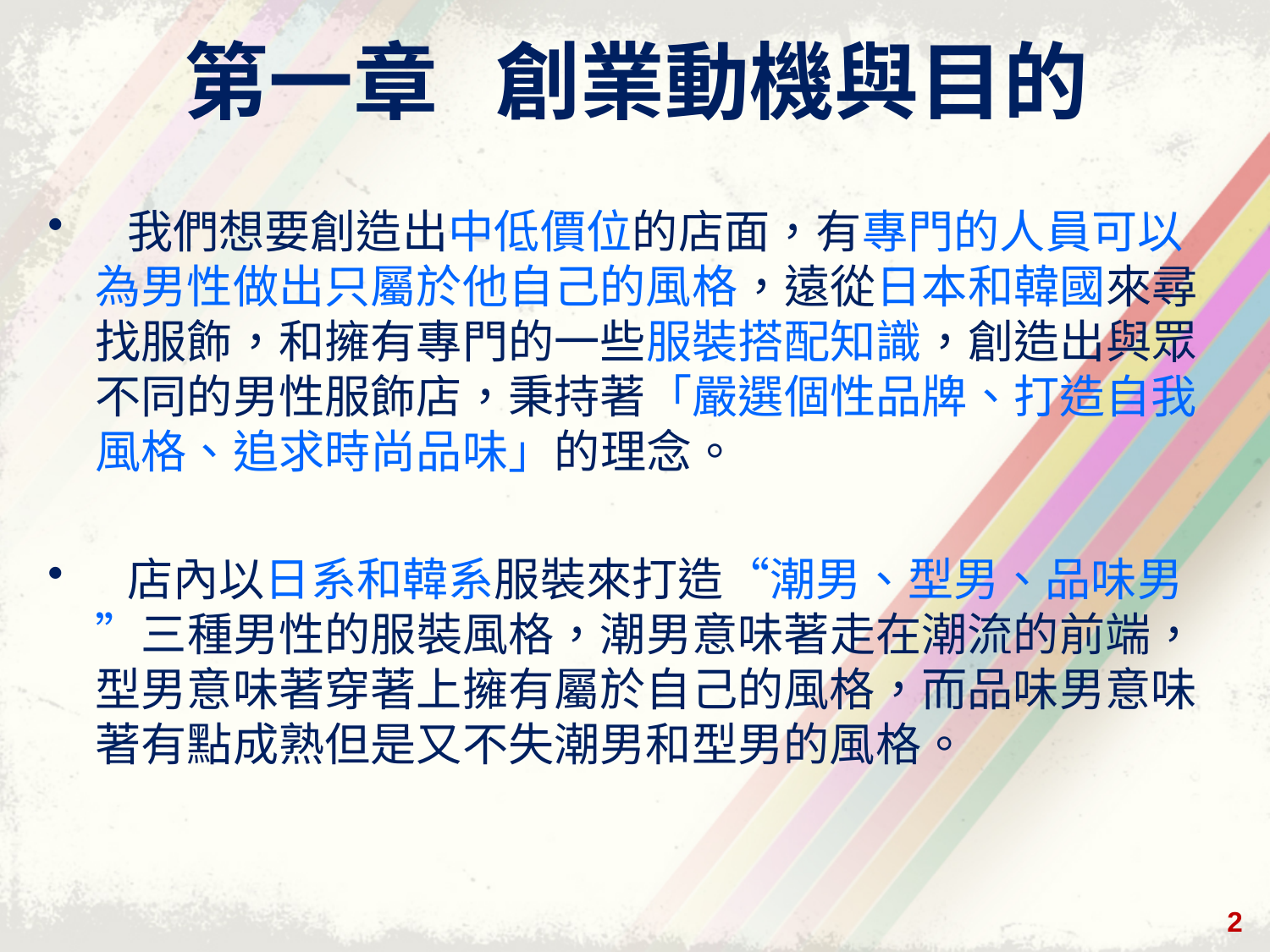

# 第一章   創業動機與目的
  我們想要創造出中低價位的店面，有專門的人員可以為男性做出只屬於他自己的風格，遠從日本和韓國來尋找服飾，和擁有專門的一些服裝搭配知識，創造出與眾不同的男性服飾店，秉持著「嚴選個性品牌、打造自我風格、追求時尚品味」的理念。

  店內以日系和韓系服裝來打造“潮男、型男、品味男”三種男性的服裝風格，潮男意味著走在潮流的前端，型男意味著穿著上擁有屬於自己的風格，而品味男意味著有點成熟但是又不失潮男和型男的風格。

2